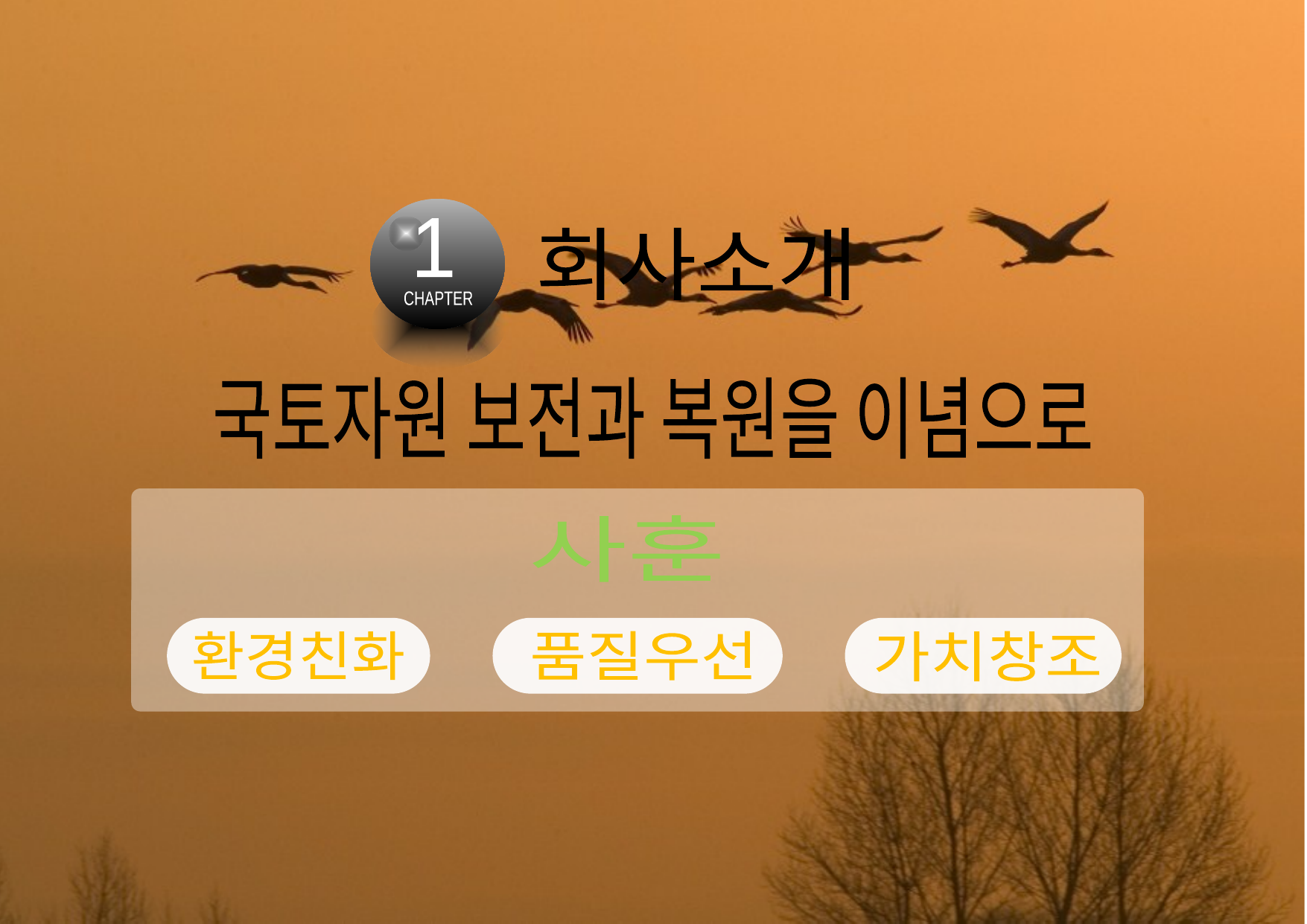

1
회사소개
CHAPTER
국토자원 보전과 복원을 이념으로

사훈

환경친화
품질우선
가치창조